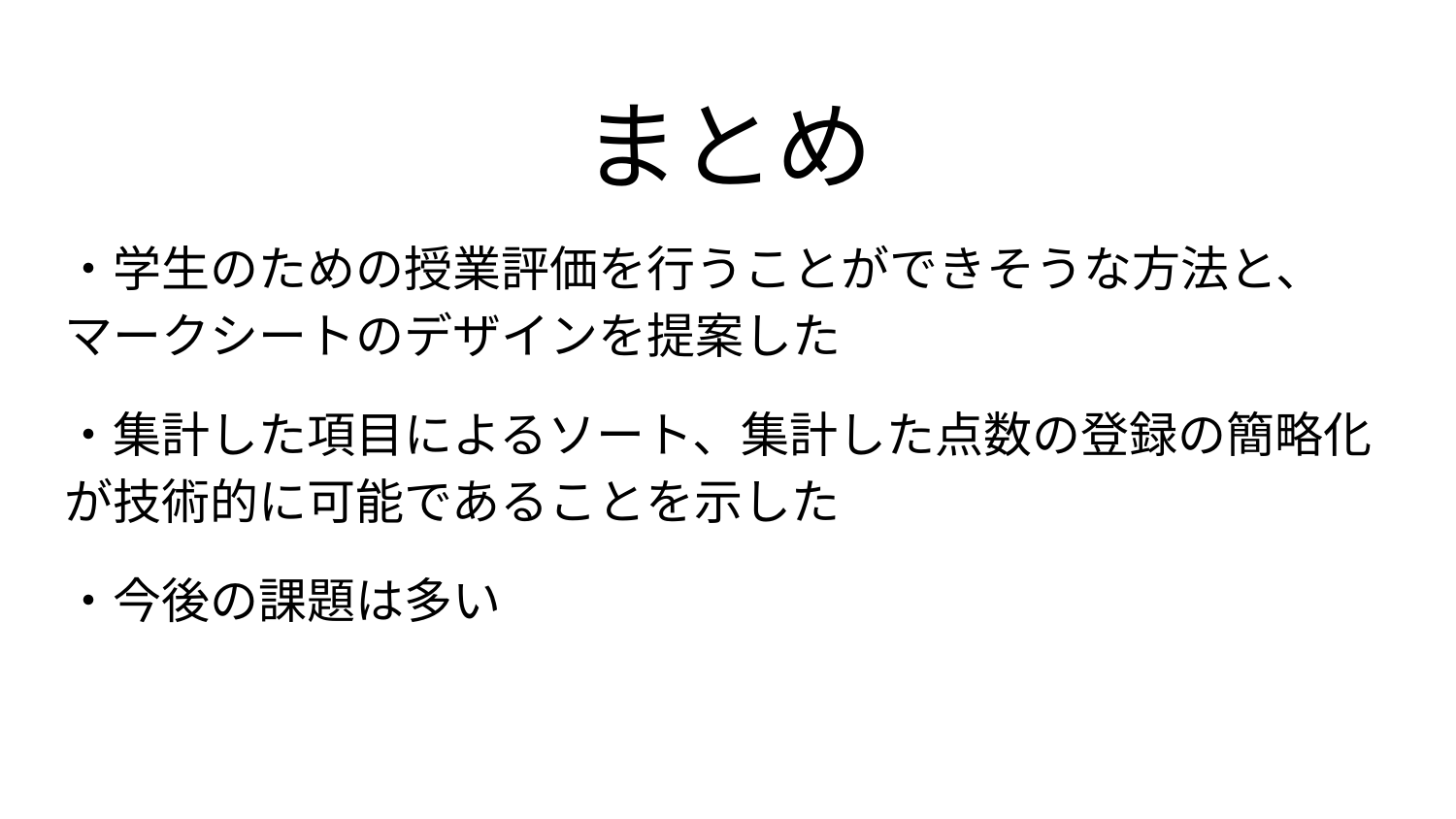

# まとめ
・学生のための授業評価を行うことができそうな方法と、マークシートのデザインを提案した
・集計した項目によるソート、集計した点数の登録の簡略化が技術的に可能であることを示した
・今後の課題は多い